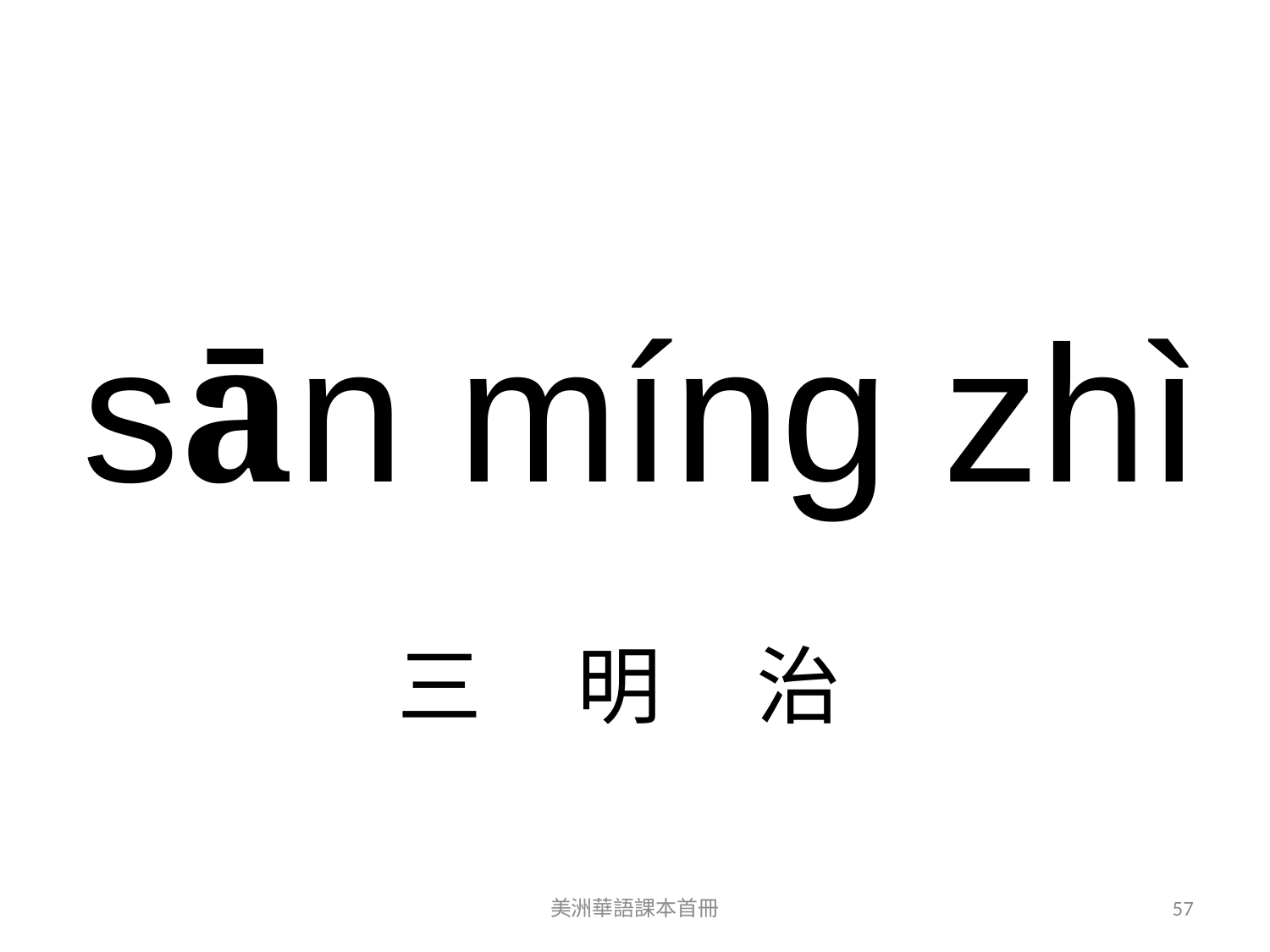

sān míng zhì
三     明     治
美洲華語課本首冊
57